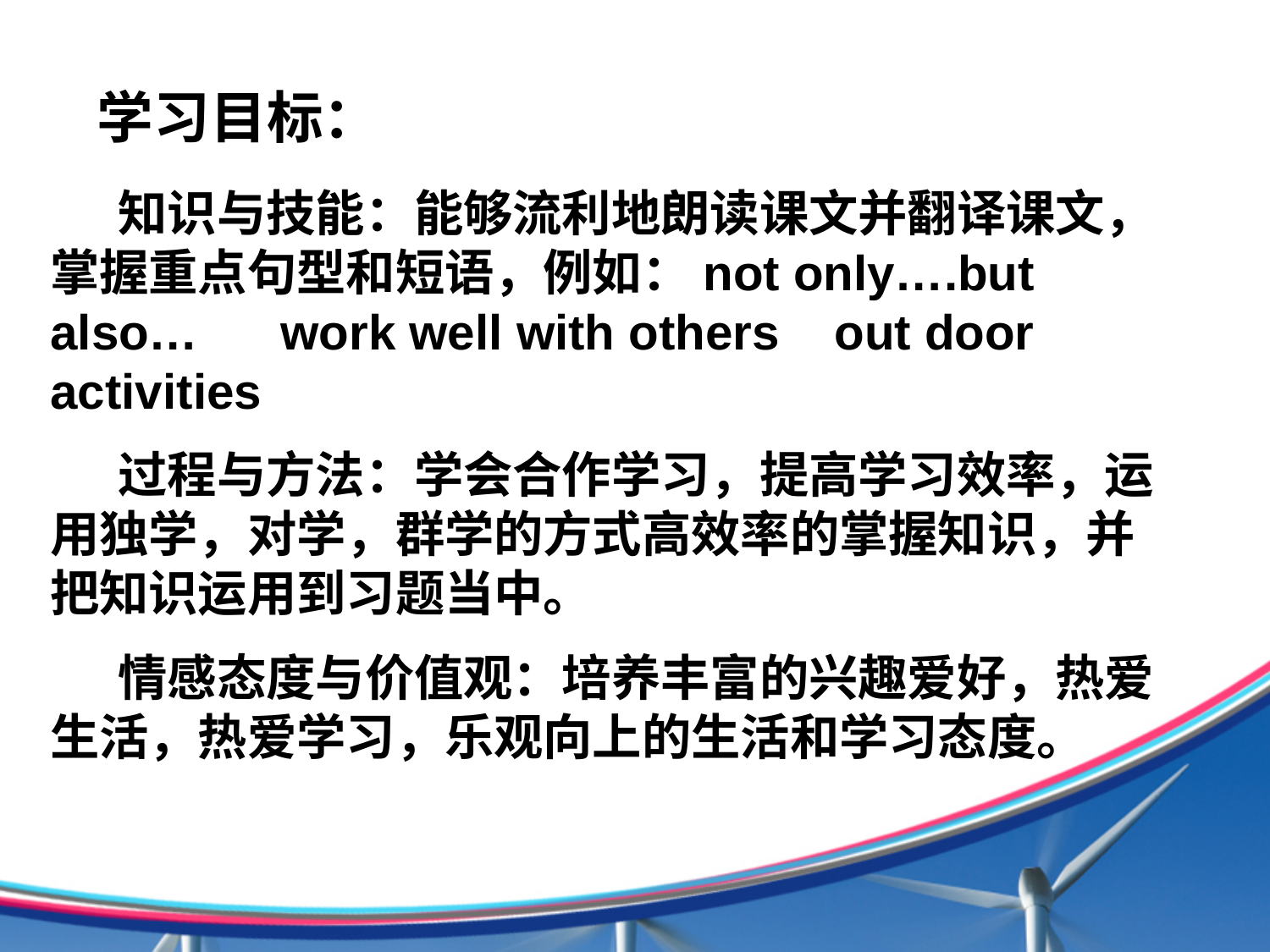

学习目标：
     知识与技能：能够流利地朗读课文并翻译课文，掌握重点句型和短语，例如：not only….but also…      work well with others    out door activities
     过程与方法：学会合作学习，提高学习效率，运用独学，对学，群学的方式高效率的掌握知识，并把知识运用到习题当中。
     情感态度与价值观：培养丰富的兴趣爱好，热爱生活，热爱学习，乐观向上的生活和学习态度。